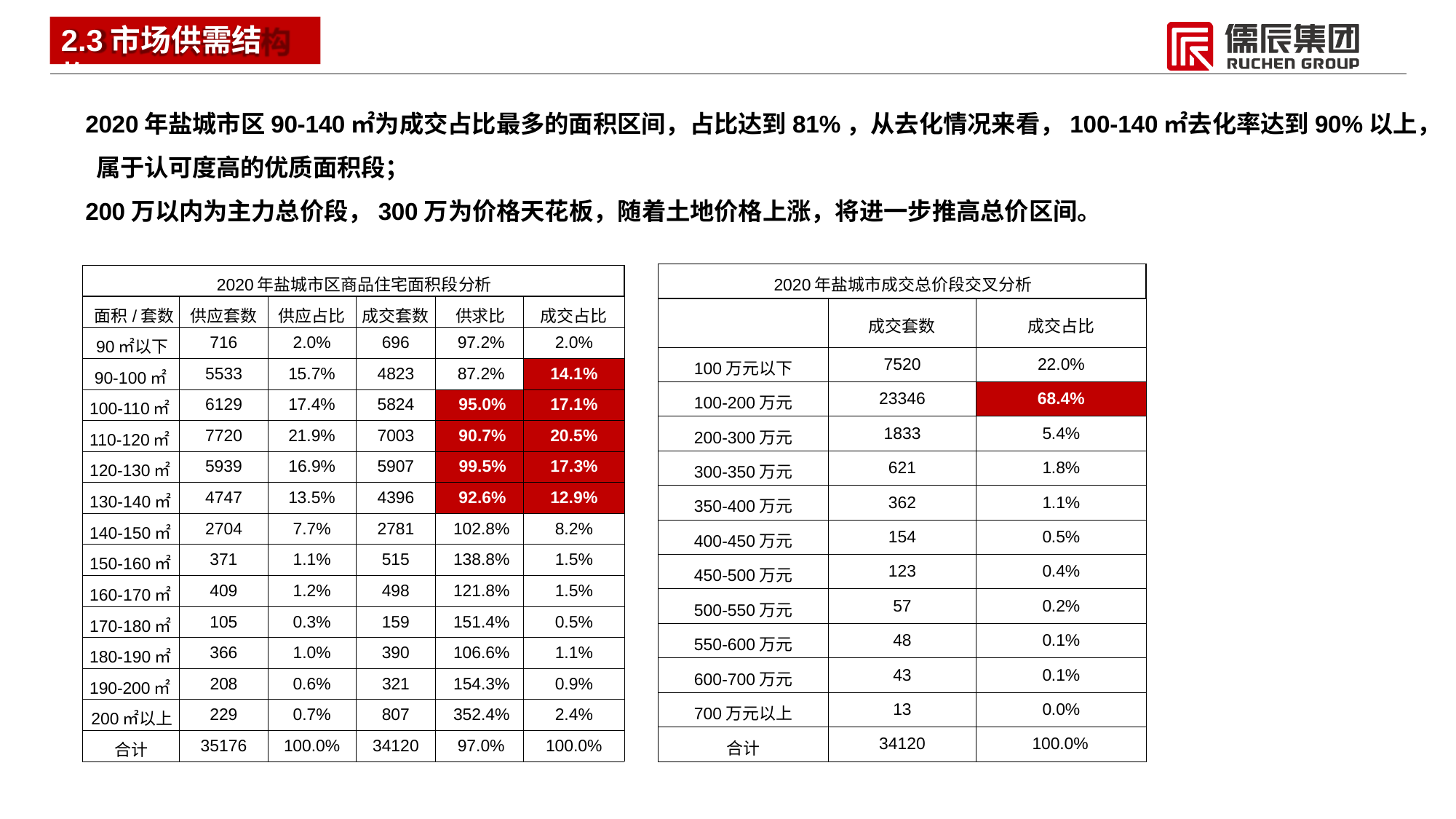

# 2.3市场供需结构

2020年盐城市区90-140㎡为成交占比最多的面积区间，占比达到81%，从去化情况来看，100-140㎡去化率达到90%以上，  属于认可度高的优质面积段；
200万以内为主力总价段，300万为价格天花板，随着土地价格上涨，将进一步推高总价区间。
| 2020年盐城市成交总价段交叉分析 |  |  |
| --- | --- | --- |
|  | 成交套数 | 成交占比 |
| 100万元以下 | 7520 | 22.0% |
| 100-200万元 | 23346 | 68.4% |
| 200-300万元 | 1833 | 5.4% |
| 300-350万元 | 621 | 1.8% |
| 350-400万元 | 362 | 1.1% |
| 400-450万元 | 154 | 0.5% |
| 450-500万元 | 123 | 0.4% |
| 500-550万元 | 57 | 0.2% |
| 550-600万元 | 48 | 0.1% |
| 600-700万元 | 43 | 0.1% |
| 700万元以上 | 13 | 0.0% |
| 合计 | 34120 | 100.0% |
| 2020年盐城市区商品住宅面积段分析 |  |  |  |  |  |
| --- | --- | --- | --- | --- | --- |
| 面积/套数 | 供应套数 | 供应占比 | 成交套数 | 供求比 | 成交占比 |
| 90㎡以下 | 716 | 2.0% | 696 | 97.2% | 2.0% |
| 90-100㎡ | 5533 | 15.7% | 4823 | 87.2% | 14.1% |
| 100-110㎡ | 6129 | 17.4% | 5824 | 95.0% | 17.1% |
| 110-120㎡ | 7720 | 21.9% | 7003 | 90.7% | 20.5% |
| 120-130㎡ | 5939 | 16.9% | 5907 | 99.5% | 17.3% |
| 130-140㎡ | 4747 | 13.5% | 4396 | 92.6% | 12.9% |
| 140-150㎡ | 2704 | 7.7% | 2781 | 102.8% | 8.2% |
| 150-160㎡ | 371 | 1.1% | 515 | 138.8% | 1.5% |
| 160-170㎡ | 409 | 1.2% | 498 | 121.8% | 1.5% |
| 170-180㎡ | 105 | 0.3% | 159 | 151.4% | 0.5% |
| 180-190㎡ | 366 | 1.0% | 390 | 106.6% | 1.1% |
| 190-200㎡ | 208 | 0.6% | 321 | 154.3% | 0.9% |
| 200㎡以上 | 229 | 0.7% | 807 | 352.4% | 2.4% |
| 合计 | 35176 | 100.0% | 34120 | 97.0% | 100.0% |